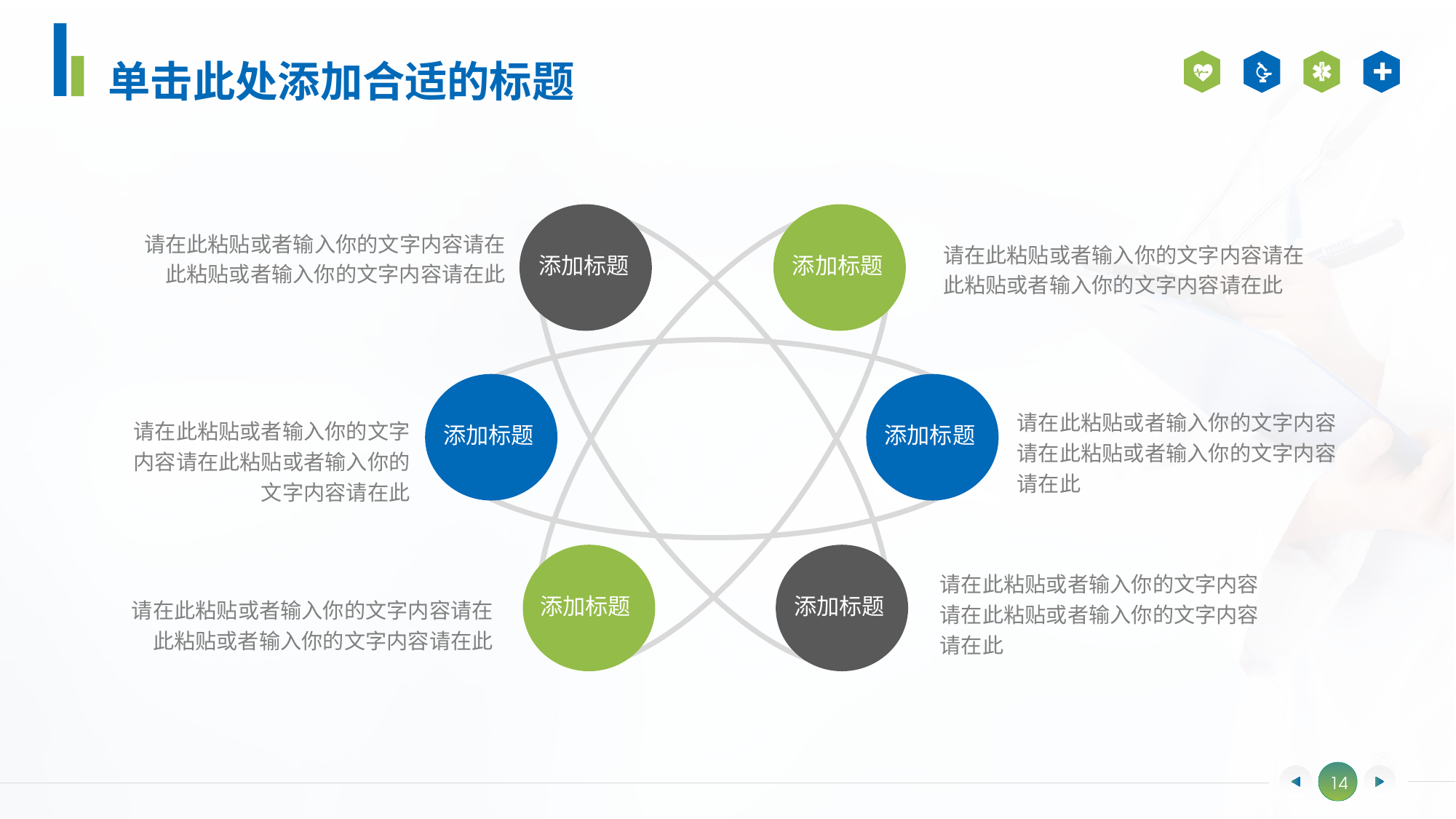

单击此处添加合适的标题

添加标题

添加标题
请在此粘贴或者输入你的文字内容请在此粘贴或者输入你的文字内容请在此
请在此粘贴或者输入你的文字内容请在此粘贴或者输入你的文字内容请在此

添加标题

添加标题
请在此粘贴或者输入你的文字内容请在此粘贴或者输入你的文字内容请在此
请在此粘贴或者输入你的文字内容请在此粘贴或者输入你的文字内容请在此

添加标题

添加标题
请在此粘贴或者输入你的文字内容请在此粘贴或者输入你的文字内容请在此
请在此粘贴或者输入你的文字内容请在此粘贴或者输入你的文字内容请在此